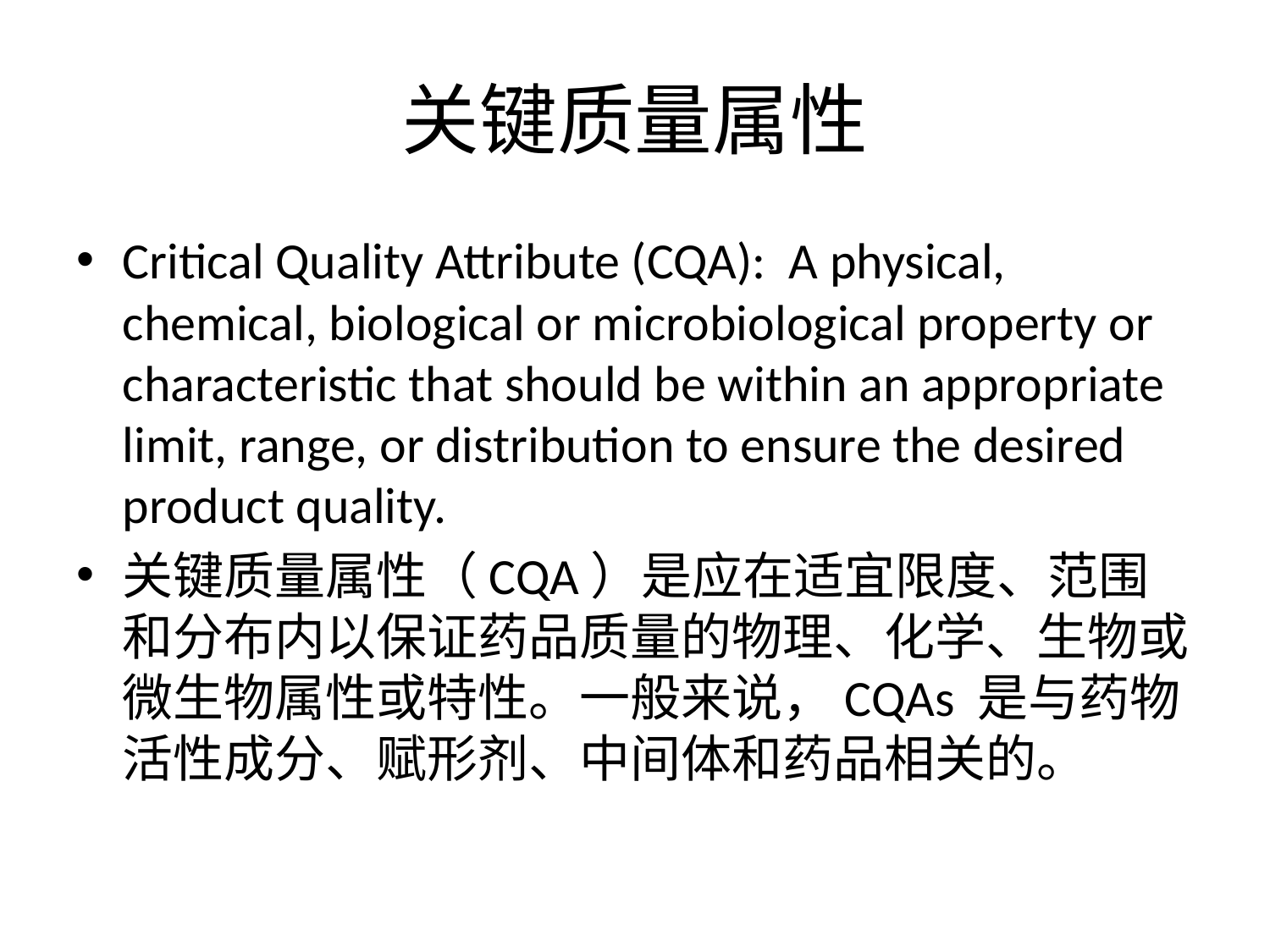

# 关键质量属性
Critical Quality Attribute (CQA):  A physical, chemical, biological or microbiological property or characteristic that should be within an appropriate limit, range, or distribution to ensure the desired product quality.
关键质量属性（CQA）是应在适宜限度、范围和分布内以保证药品质量的物理、化学、生物或微生物属性或特性。一般来说，CQAs 是与药物活性成分、赋形剂、中间体和药品相关的。